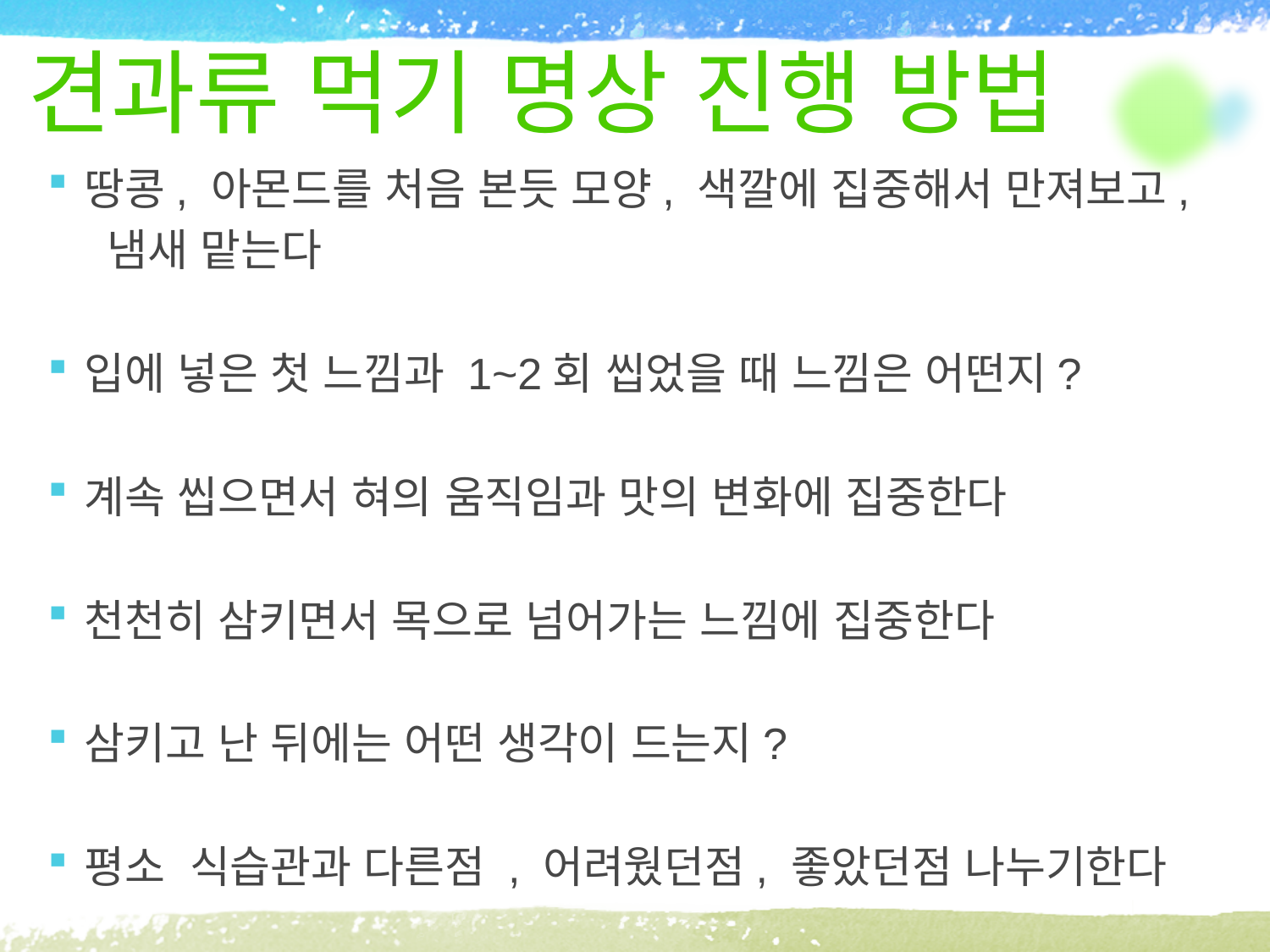

# 견과류 먹기 명상 진행 방법
땅콩, 아몬드를 처음 본듯 모양, 색깔에 집중해서 만져보고,
    냄새 맡는다

입에 넣은 첫 느낌과 1~2회 씹었을 때 느낌은 어떤지?

계속 씹으면서 혀의 움직임과 맛의 변화에 집중한다

천천히 삼키면서 목으로 넘어가는 느낌에 집중한다

삼키고 난 뒤에는 어떤 생각이 드는지?

평소  식습관과 다른점 , 어려웠던점, 좋았던점 나누기한다